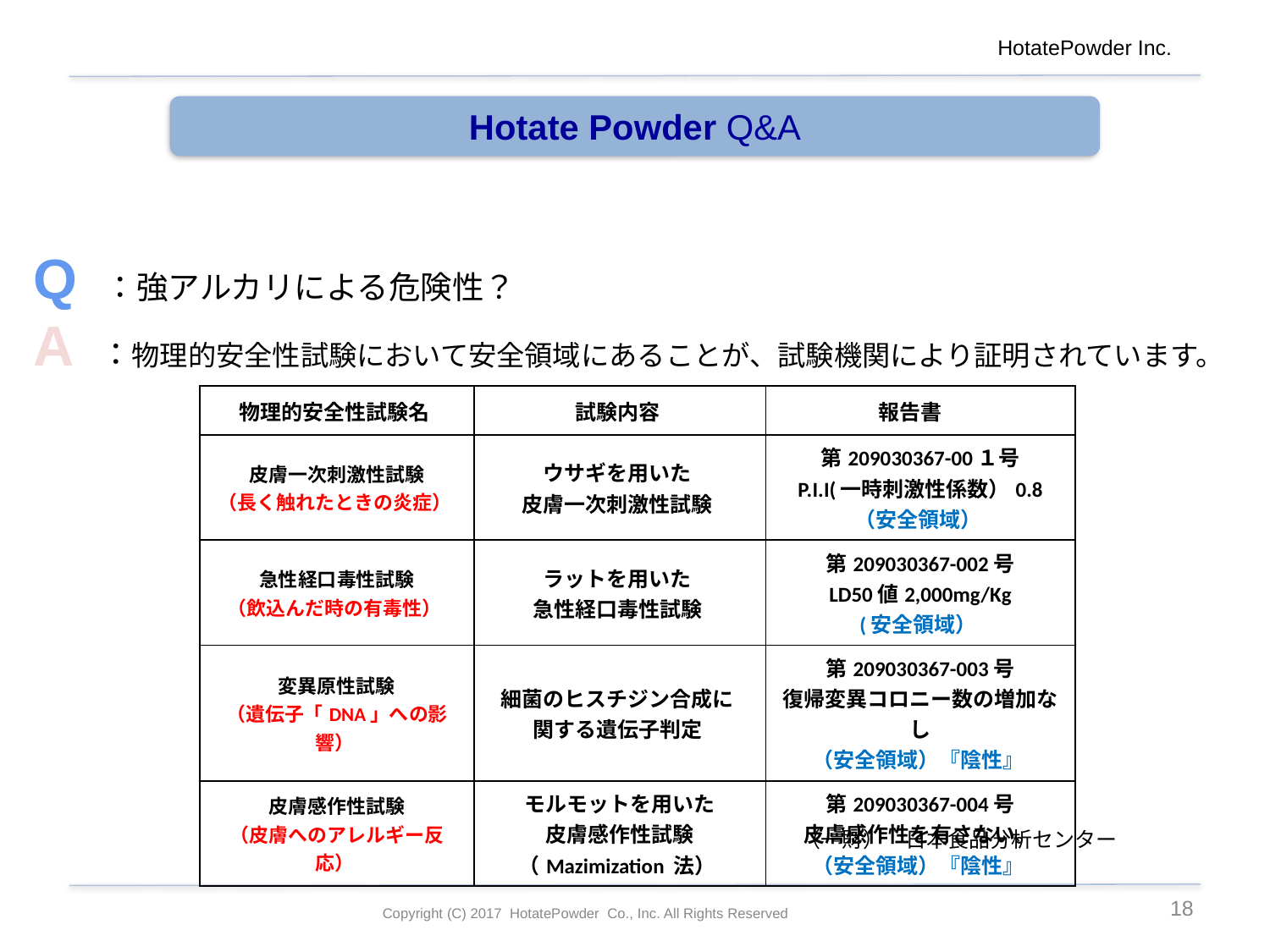

HotatePowder Inc.

Hotate Powder Q&A
Q ：強アルカリによる危険性？
A  ：物理的安全性試験において安全領域にあることが、試験機関により証明されています。

| 物理的安全性試験名 | 試験内容 | 報告書 |
| --- | --- | --- |
| 皮膚一次刺激性試験 （長く触れたときの炎症） | ウサギを用いた 皮膚一次刺激性試験 | 第209030367-00１号 P.I.I(一時刺激性係数）0.8 （安全領域） |
| 急性経口毒性試験 （飲込んだ時の有毒性） | ラットを用いた 急性経口毒性試験 | 第209030367-002号 LD50値2,000mg/Kg (安全領域） |
| 変異原性試験 （遺伝子「DNA」への影響） | 細菌のヒスチジン合成に 関する遺伝子判定 | 第209030367-003号 復帰変異コロニー数の増加なし （安全領域）『陰性』 |
| 皮膚感作性試験 （皮膚へのアレルギー反応） | モルモットを用いた 皮膚感作性試験 （Mazimization 法） | 第209030367-004号 皮膚感作性を有さない。 （安全領域）『陰性』 |
（一財）　日本食品分析センター
18
Copyright (C) 2017  HotatePowder  Co., Inc. All Rights Reserved